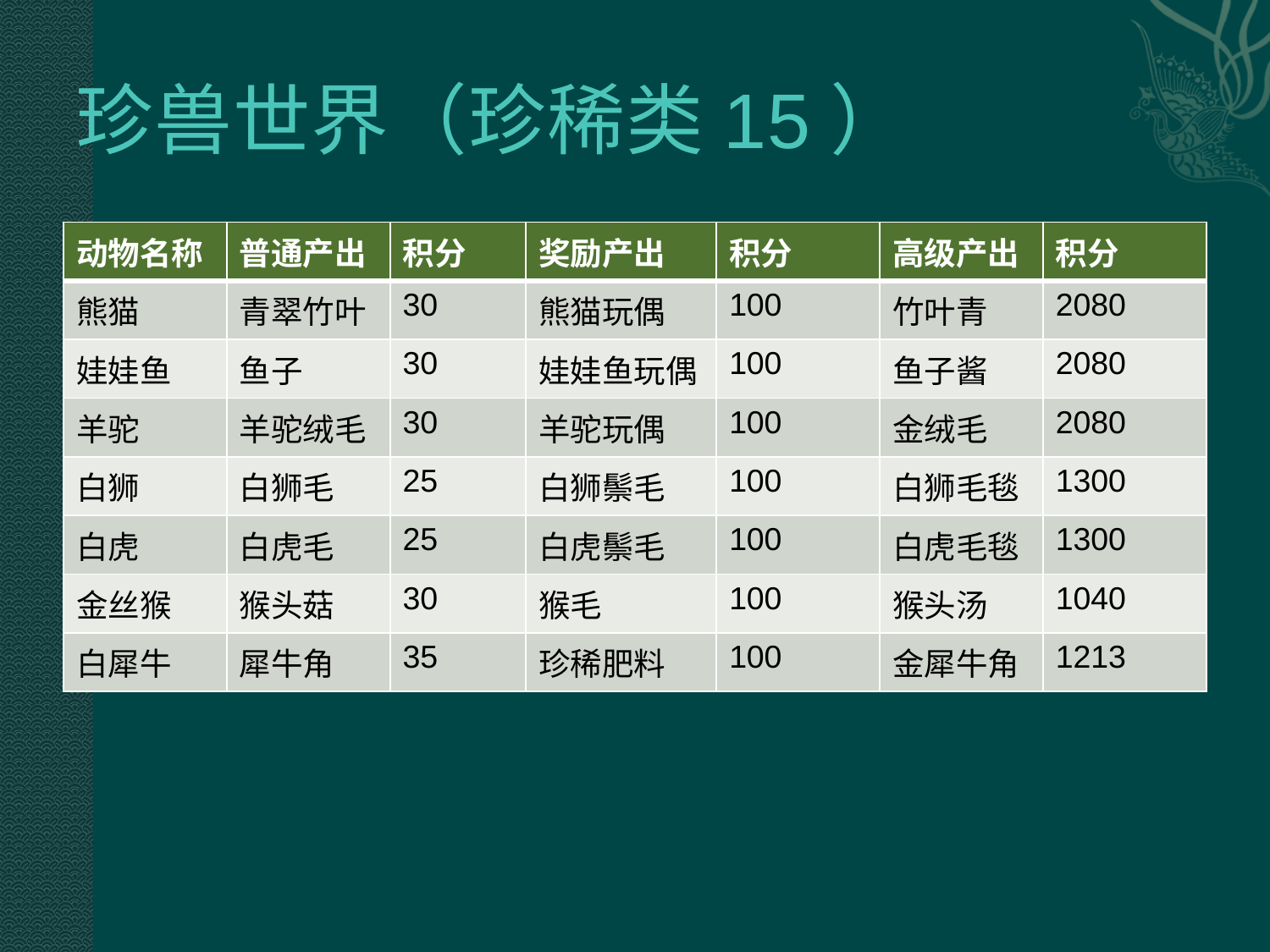

# 珍兽世界（珍稀类15）
| 动物名称 | 普通产出 | 积分 | 奖励产出 | 积分 | 高级产出 | 积分 |
| --- | --- | --- | --- | --- | --- | --- |
| 熊猫 | 青翠竹叶 | 30 | 熊猫玩偶 | 100 | 竹叶青 | 2080 |
| 娃娃鱼 | 鱼子 | 30 | 娃娃鱼玩偶 | 100 | 鱼子酱 | 2080 |
| 羊驼 | 羊驼绒毛 | 30 | 羊驼玩偶 | 100 | 金绒毛 | 2080 |
| 白狮 | 白狮毛 | 25 | 白狮鬃毛 | 100 | 白狮毛毯 | 1300 |
| 白虎 | 白虎毛 | 25 | 白虎鬃毛 | 100 | 白虎毛毯 | 1300 |
| 金丝猴 | 猴头菇 | 30 | 猴毛 | 100 | 猴头汤 | 1040 |
| 白犀牛 | 犀牛角 | 35 | 珍稀肥料 | 100 | 金犀牛角 | 1213 |